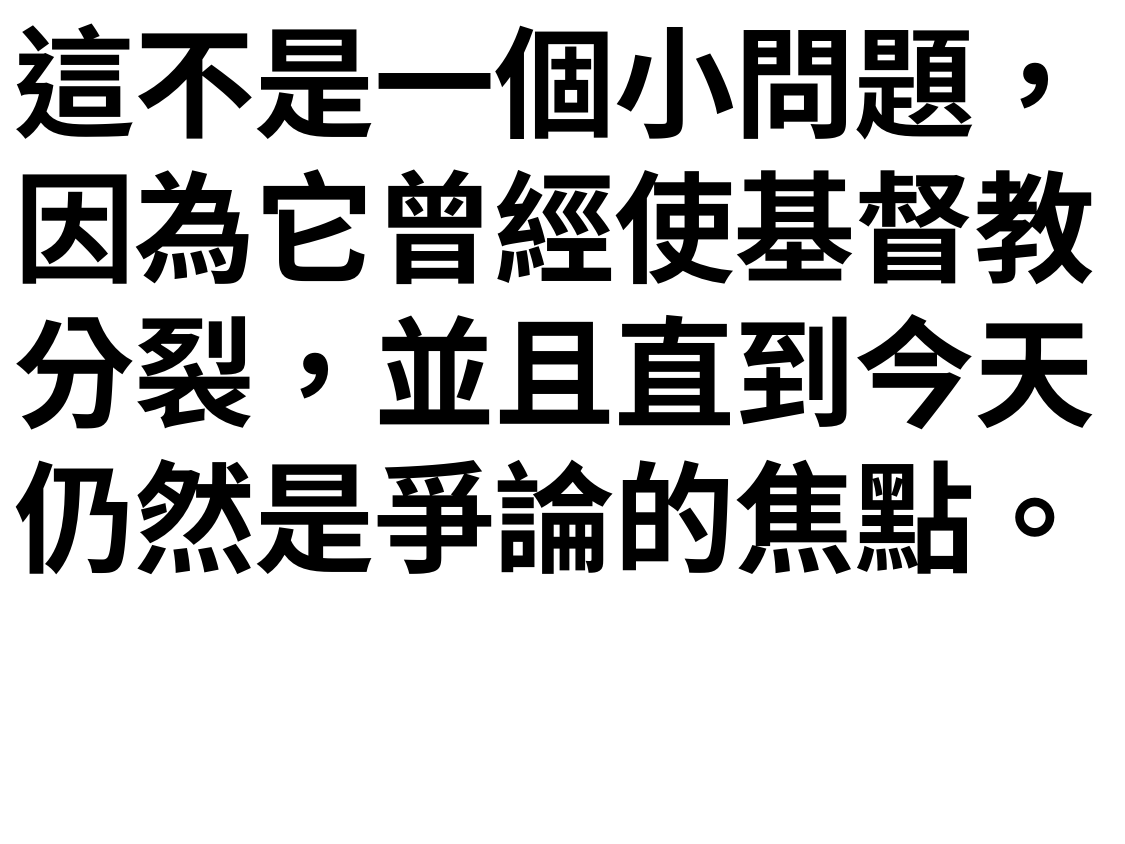

這不是一個小問題，因為它曾經使基督教分裂，並且直到今天仍然是爭論的焦點。